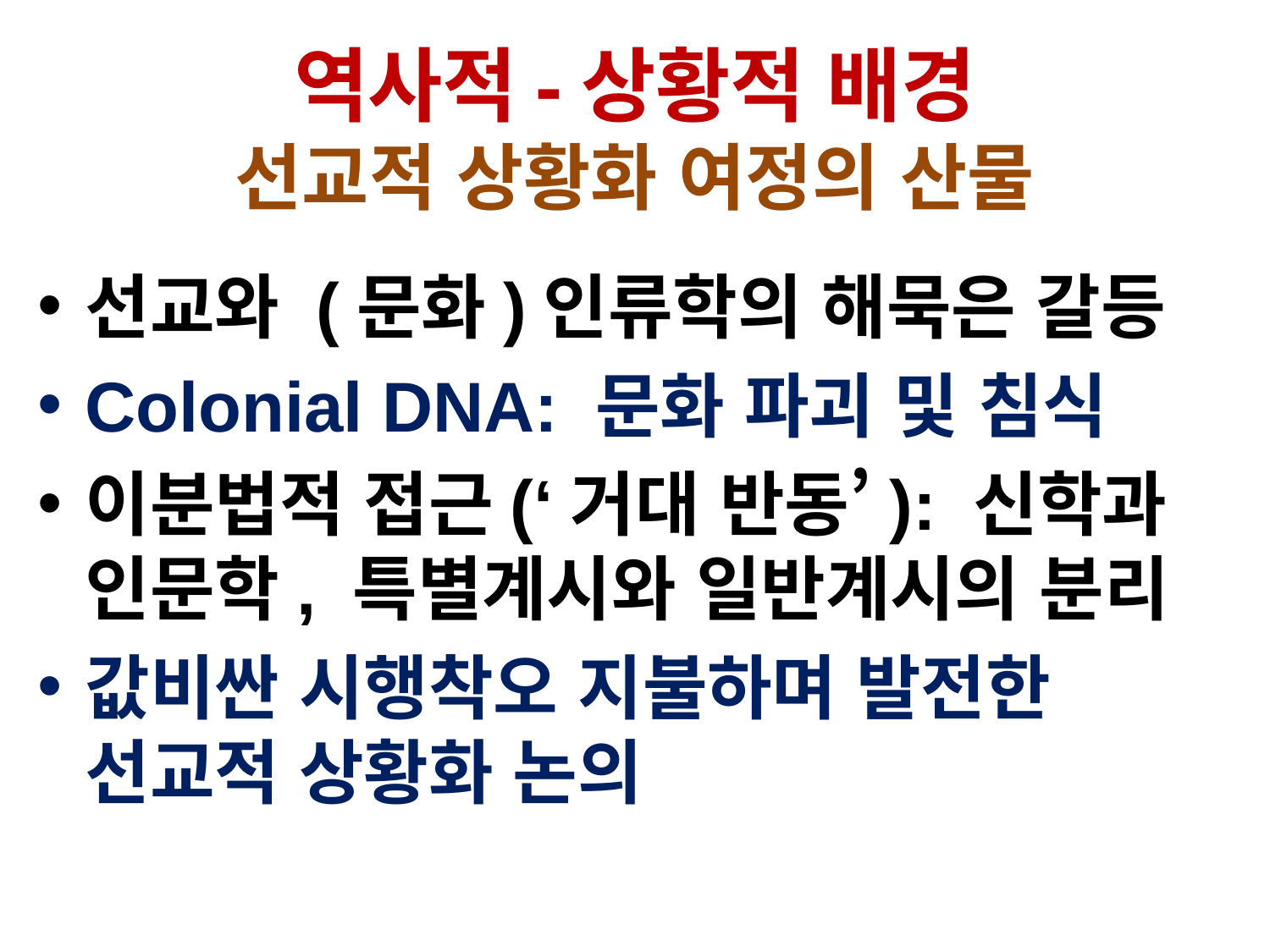

# 역사적-상황적 배경 선교적 상황화 여정의 산물
선교와 (문화)인류학의 해묵은 갈등
Colonial DNA: 문화 파괴 및 침식
이분법적 접근(‘거대 반동’): 신학과 인문학, 특별계시와 일반계시의 분리
값비싼 시행착오 지불하며 발전한 선교적 상황화 논의